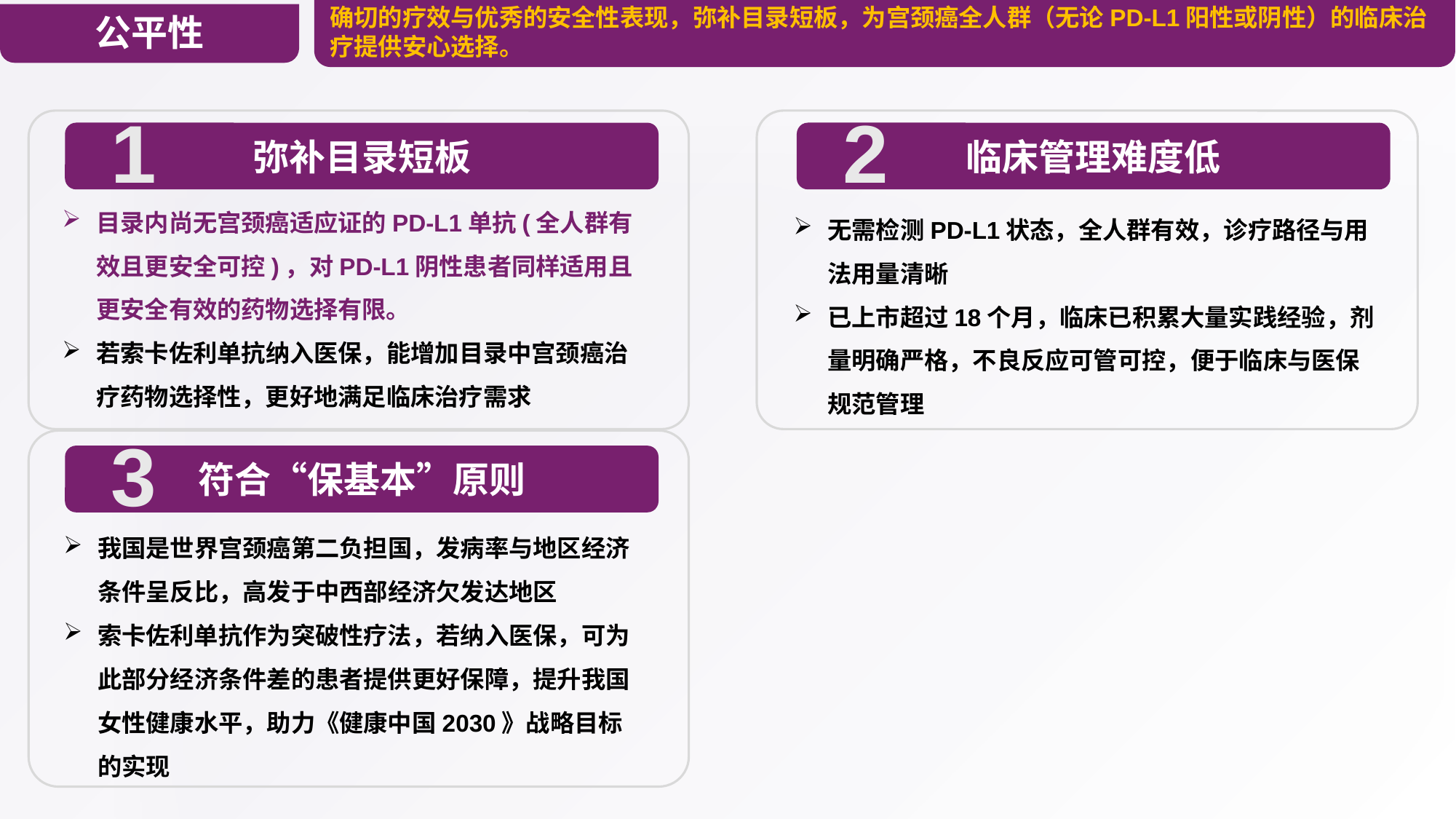

公平性
确切的疗效与优秀的安全性表现，弥补目录短板，为宫颈癌全人群（无论PD-L1阳性或阴性）的临床治疗提供安心选择。
1
2

弥补目录短板
临床管理难度低
目录内尚无宫颈癌适应证的PD-L1单抗(全人群有效且更安全可控)，对PD-L1阴性患者同样适用且更安全有效的药物选择有限。
若索卡佐利单抗纳入医保，能增加目录中宫颈癌治疗药物选择性，更好地满足临床治疗需求
无需检测PD-L1状态，全人群有效，诊疗路径与用法用量清晰
已上市超过18个月，临床已积累大量实践经验，剂量明确严格，不良反应可管可控，便于临床与医保规范管理
3

符合“保基本”原则
我国是世界宫颈癌第二负担国，发病率与地区经济条件呈反比，高发于中西部经济欠发达地区
索卡佐利单抗作为突破性疗法，若纳入医保，可为此部分经济条件差的患者提供更好保障，提升我国女性健康水平，助力《健康中国2030》战略目标的实现